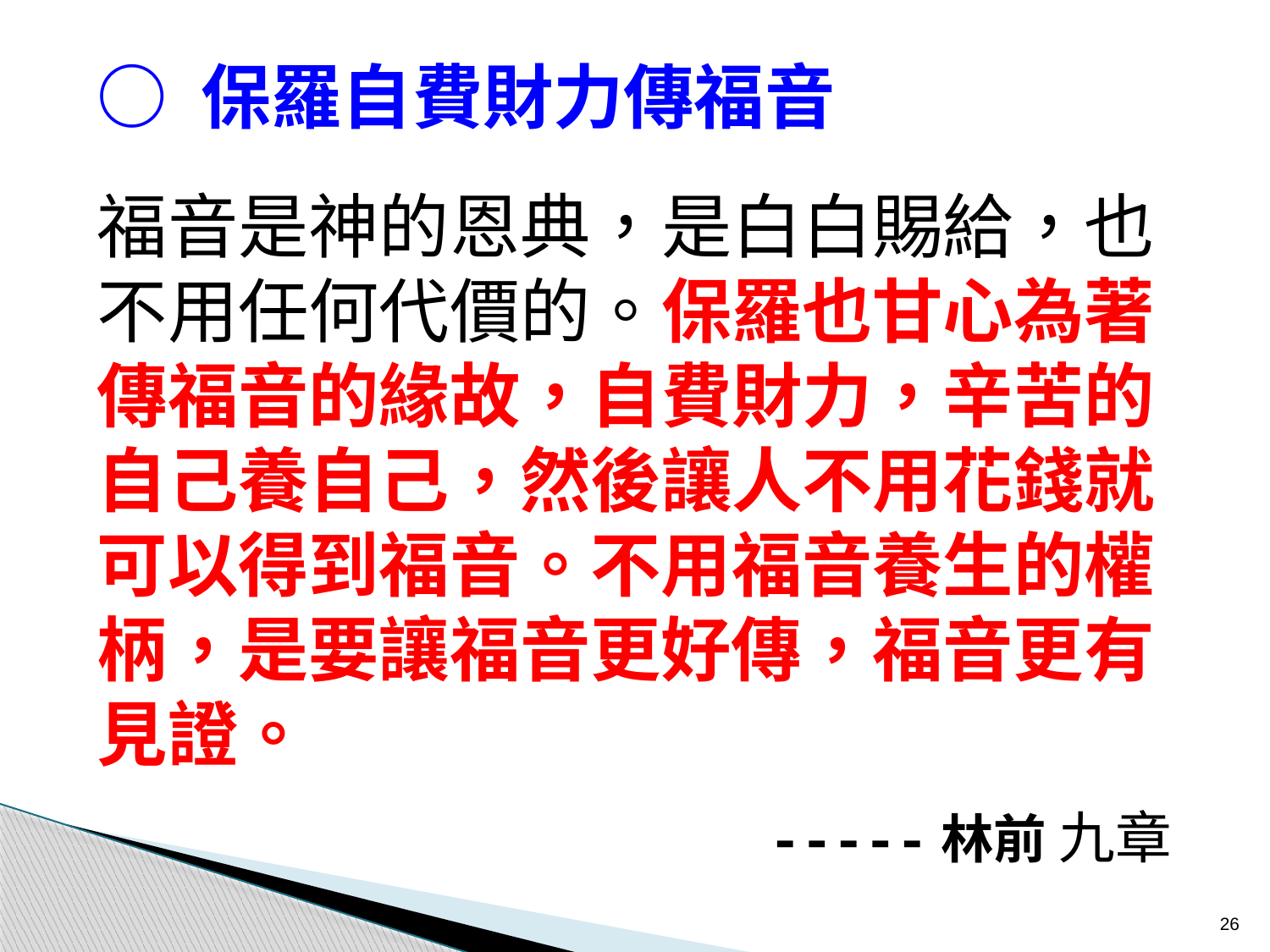

○ 保羅自費財力傳福音
福音是神的恩典，是白白賜給，也不用任何代價的。保羅也甘心為著傳福音的緣故，自費財力，辛苦的自己養自己，然後讓人不用花錢就可以得到福音。不用福音養生的權柄，是要讓福音更好傳，福音更有見證。
-----林前 九章
26